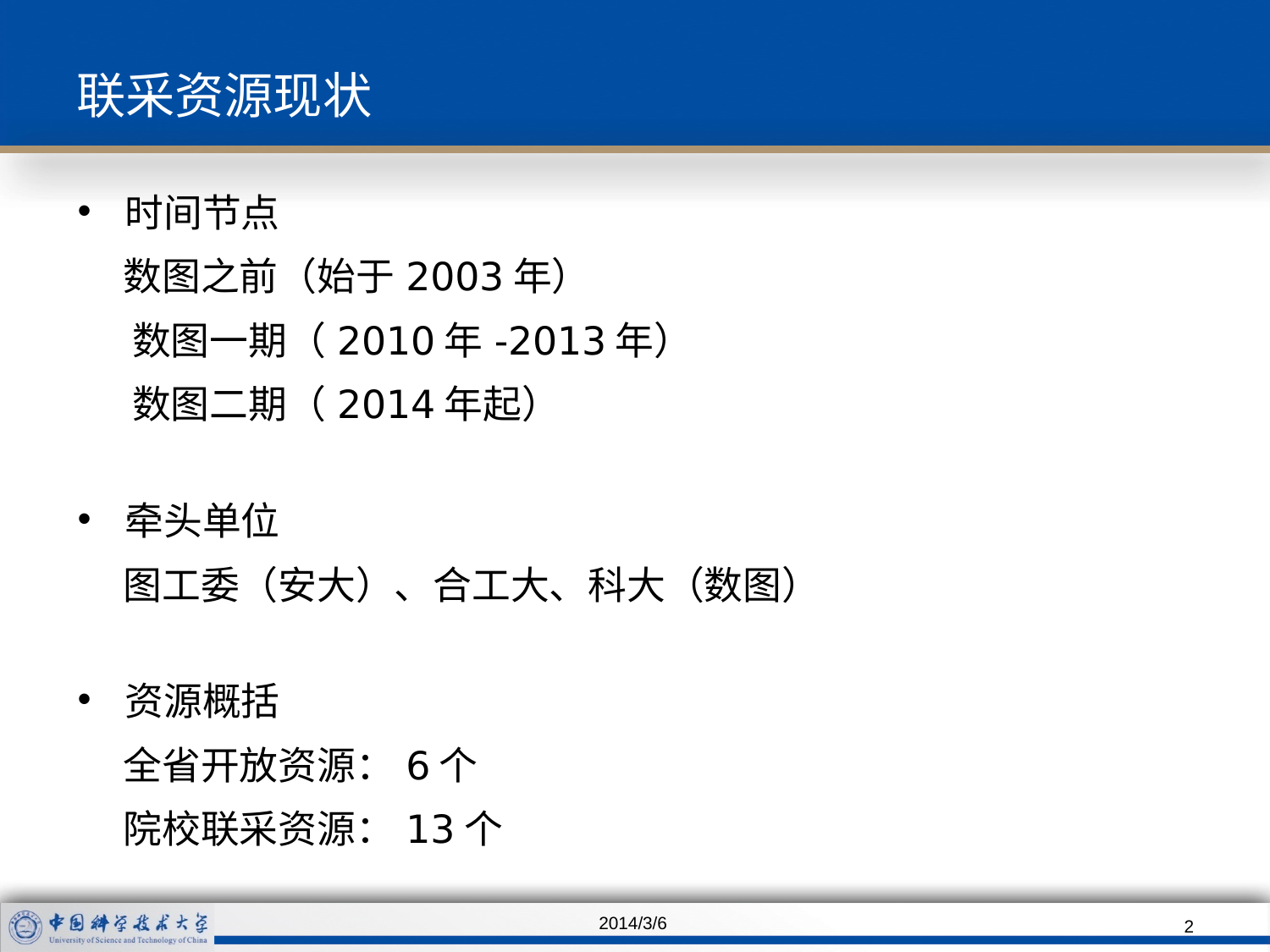

# 联采资源现状
时间节点
    数图之前（始于2003年）
     数图一期（2010年-2013年）
     数图二期（2014年起）

牵头单位
    图工委（安大）、合工大、科大（数图）

资源概括
    全省开放资源：6个
    院校联采资源：13个

2014/3/6
2